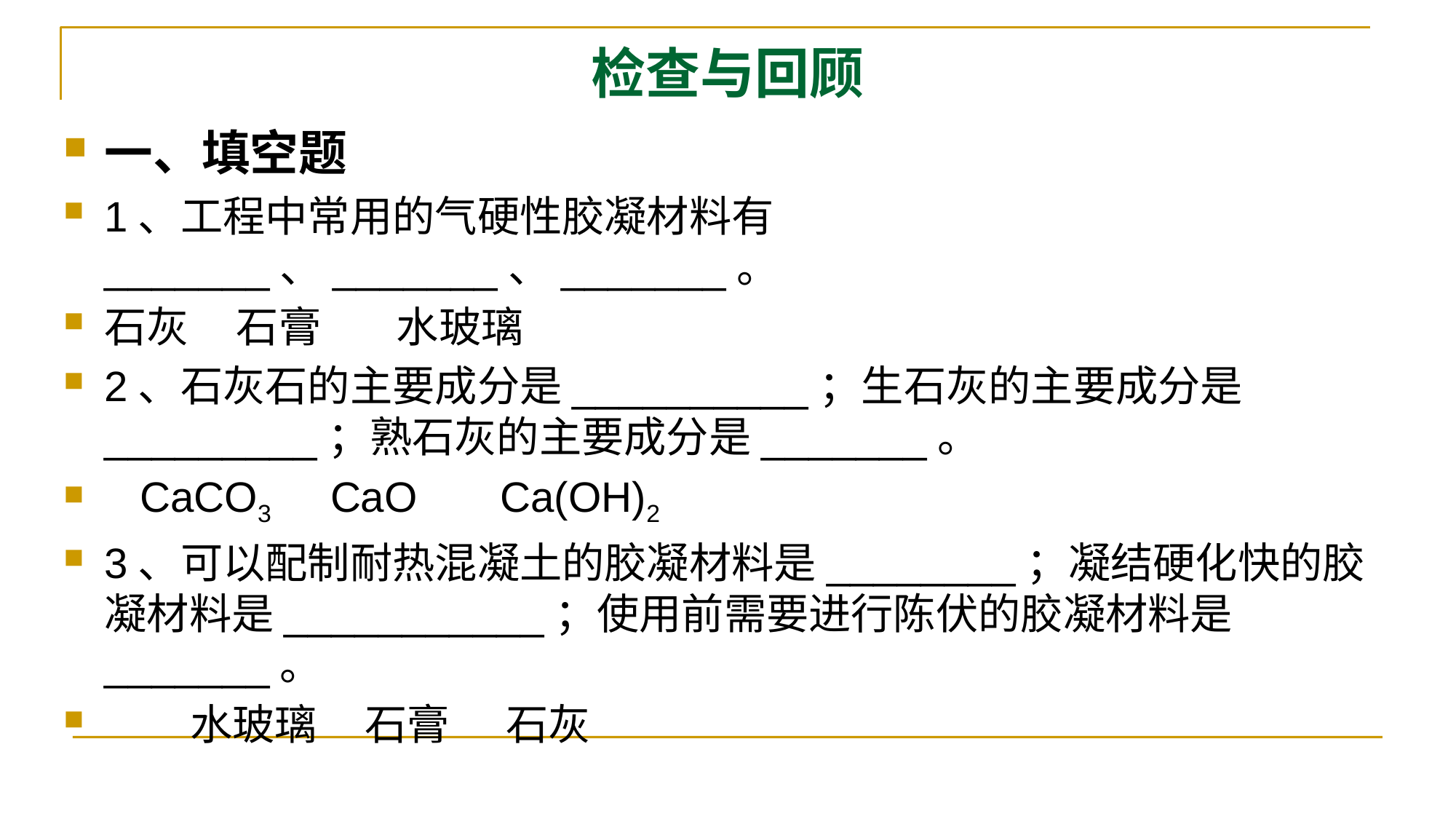

# 检查与回顾
一、填空题
1、工程中常用的气硬性胶凝材料有_______、_______、_______。
石灰     石膏        水玻璃
2、石灰石的主要成分是__________；生石灰的主要成分是_________；熟石灰的主要成分是_______。
   CaCO3     CaO       Ca(OH)2
3、可以配制耐热混凝土的胶凝材料是________；凝结硬化快的胶凝材料是___________；使用前需要进行陈伏的胶凝材料是_______。
        水玻璃     石膏      石灰